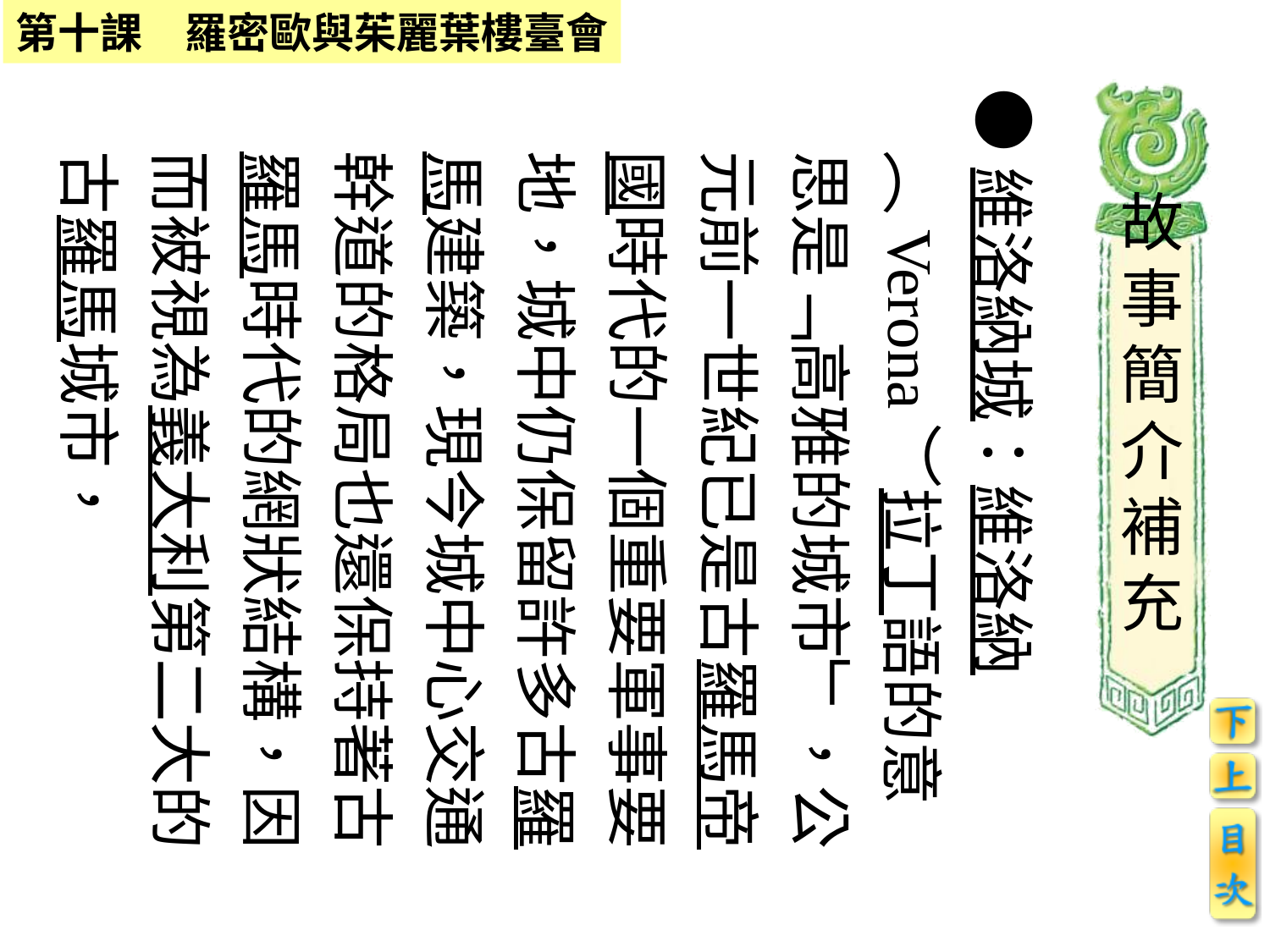

●維洛納城：維洛納︵Verona︶拉丁語的意思是﹁高雅的城市﹂，公元前一世紀已是古羅馬帝國時代的一個重要軍事要地，城中仍保留許多古羅馬建築，現今城中心交通幹道的格局也還保持著古羅馬時代的網狀結構，因而被視為義大利第二大的古羅馬城市，
故事簡介補充